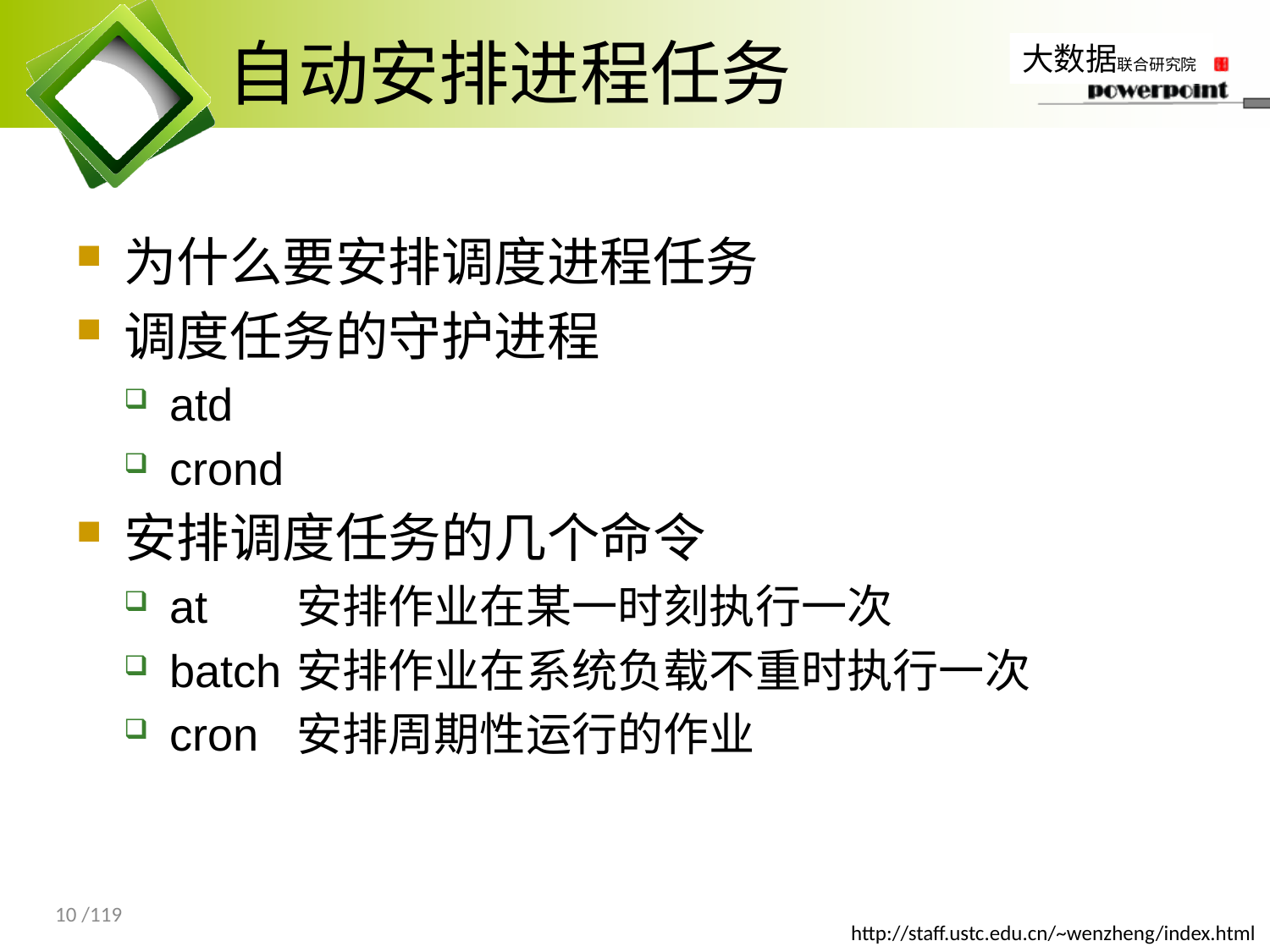

# 自动安排进程任务

为什么要安排调度进程任务
调度任务的守护进程
atd
crond
安排调度任务的几个命令
at	安排作业在某一时刻执行一次
batch	安排作业在系统负载不重时执行一次
cron	安排周期性运行的作业

10